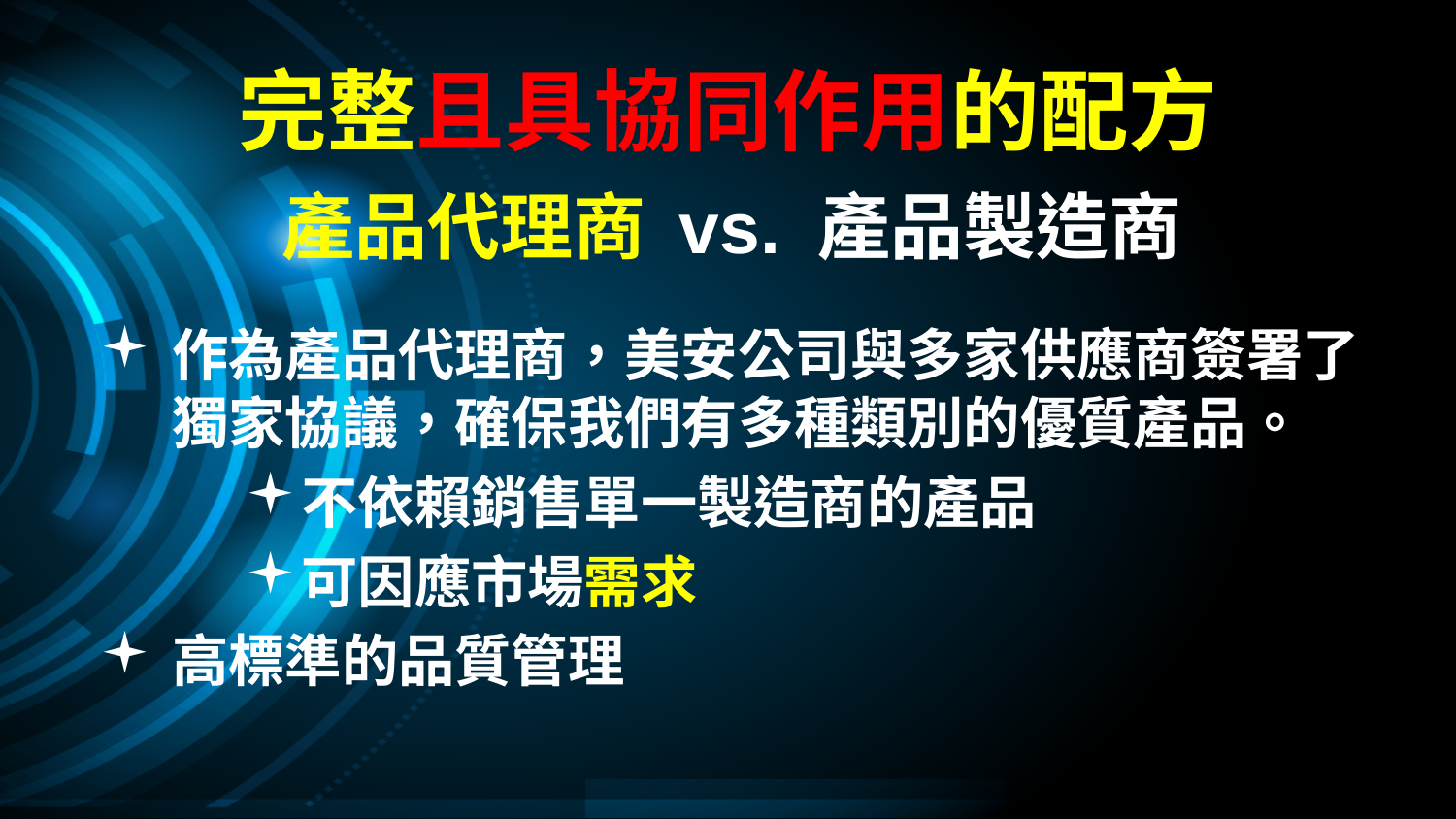

# 完整且具協同作用的配方
產品代理商 vs. 產品製造商
作為產品代理商，美安公司與多家供應商簽署了獨家協議，確保我們有多種類別的優質產品。
不依賴銷售單一製造商的產品
可因應市場需求
高標準的品質管理